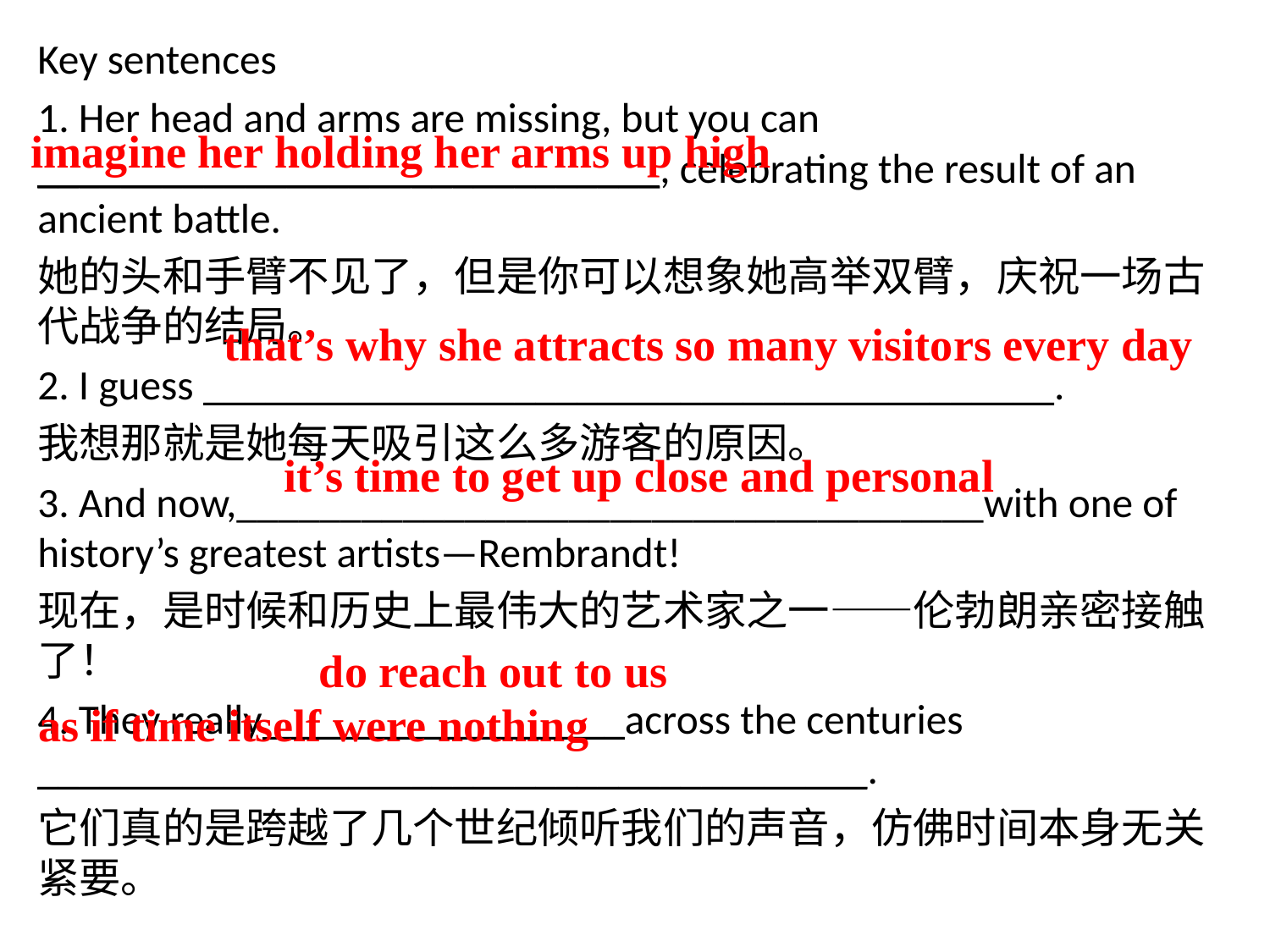

Key sentences
1. Her head and arms are missing, but you can ______________________________, celebrating the result of an ancient battle.
她的头和手臂不见了，但是你可以想象她高举双臂，庆祝一场古代战争的结局。
2. I guess _________________________________________.
我想那就是她每天吸引这么多游客的原因。
3. And now,____________________________________with one of history’s greatest artists—Rembrandt!
现在，是时候和历史上最伟大的艺术家之一——伦勃朗亲密接触了！
4. They really _________________across the centuries ________________________________________.
它们真的是跨越了几个世纪倾听我们的声音，仿佛时间本身无关紧要。
imagine her holding her arms up high
that’s why she attracts so many visitors every day
  it’s time to get up close and personal
do reach out to us
as if time itself were nothing